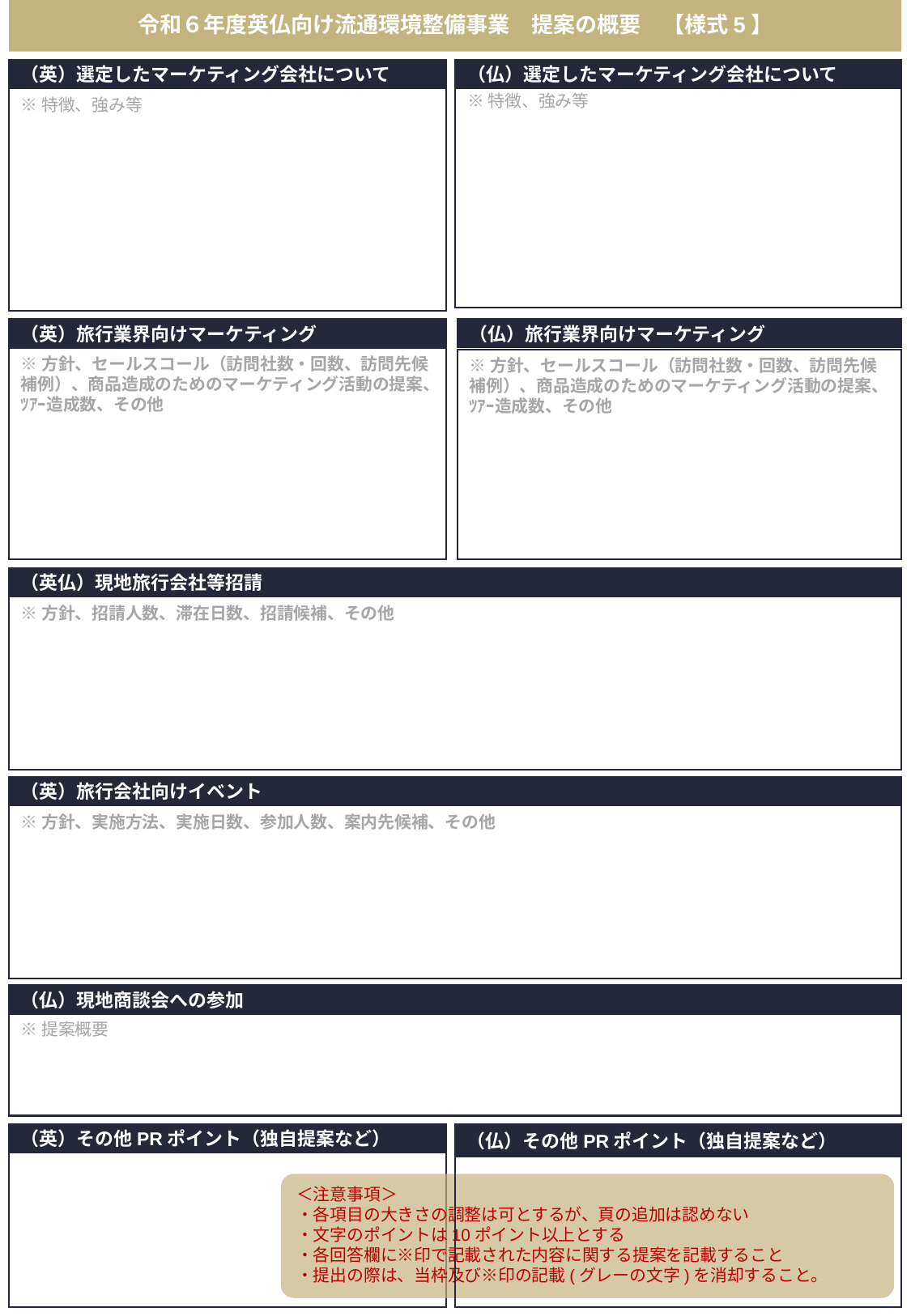

# 令和６年度英仏向け流通環境整備事業　提案の概要　【様式5】
（仏）選定したマーケティング会社について
※特徴、強み等
（英）選定したマーケティング会社について
※特徴、強み等

（英）旅行業界向けマーケティング
※方針、セールスコール（訪問社数・回数、訪問先候補例）、商品造成のためのマーケティング活動の提案、ﾂｱｰ造成数、その他
（仏）旅行業界向けマーケティング
※方針、セールスコール（訪問社数・回数、訪問先候補例）、商品造成のためのマーケティング活動の提案、ﾂｱｰ造成数、その他
（英仏）現地旅行会社等招請
※方針、招請人数、滞在日数、招請候補、その他
（英）旅行会社向けイベント
※方針、実施方法、実施日数、参加人数、案内先候補、その他
（仏）現地商談会への参加
※提案概要
（英）その他PRポイント（独自提案など）

（仏）その他PRポイント（独自提案など）

＜注意事項＞
・各項目の大きさの調整は可とするが、頁の追加は認めない
・文字のポイントは10ポイント以上とする
・各回答欄に※印で記載された内容に関する提案を記載すること
・提出の際は、当枠及び※印の記載(グレーの文字)を消却すること。